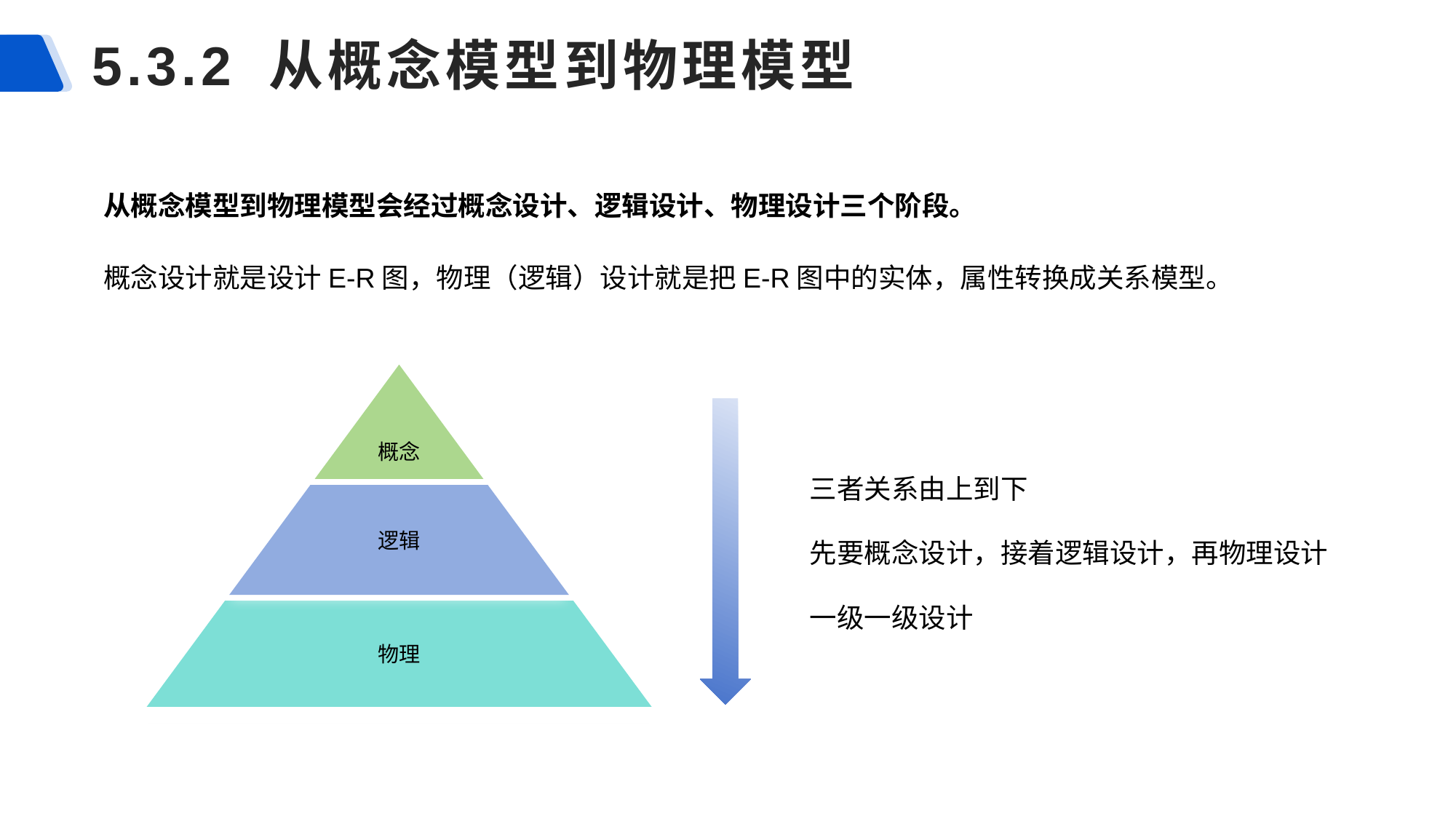

# 5.3.2 从概念模型到物理模型
从概念模型到物理模型会经过概念设计、逻辑设计、物理设计三个阶段。

概念设计就是设计E-R图，物理（逻辑）设计就是把E-R图中的实体，属性转换成关系模型。

概念
逻辑
物理

三者关系由上到下
先要概念设计，接着逻辑设计，再物理设计
一级一级设计